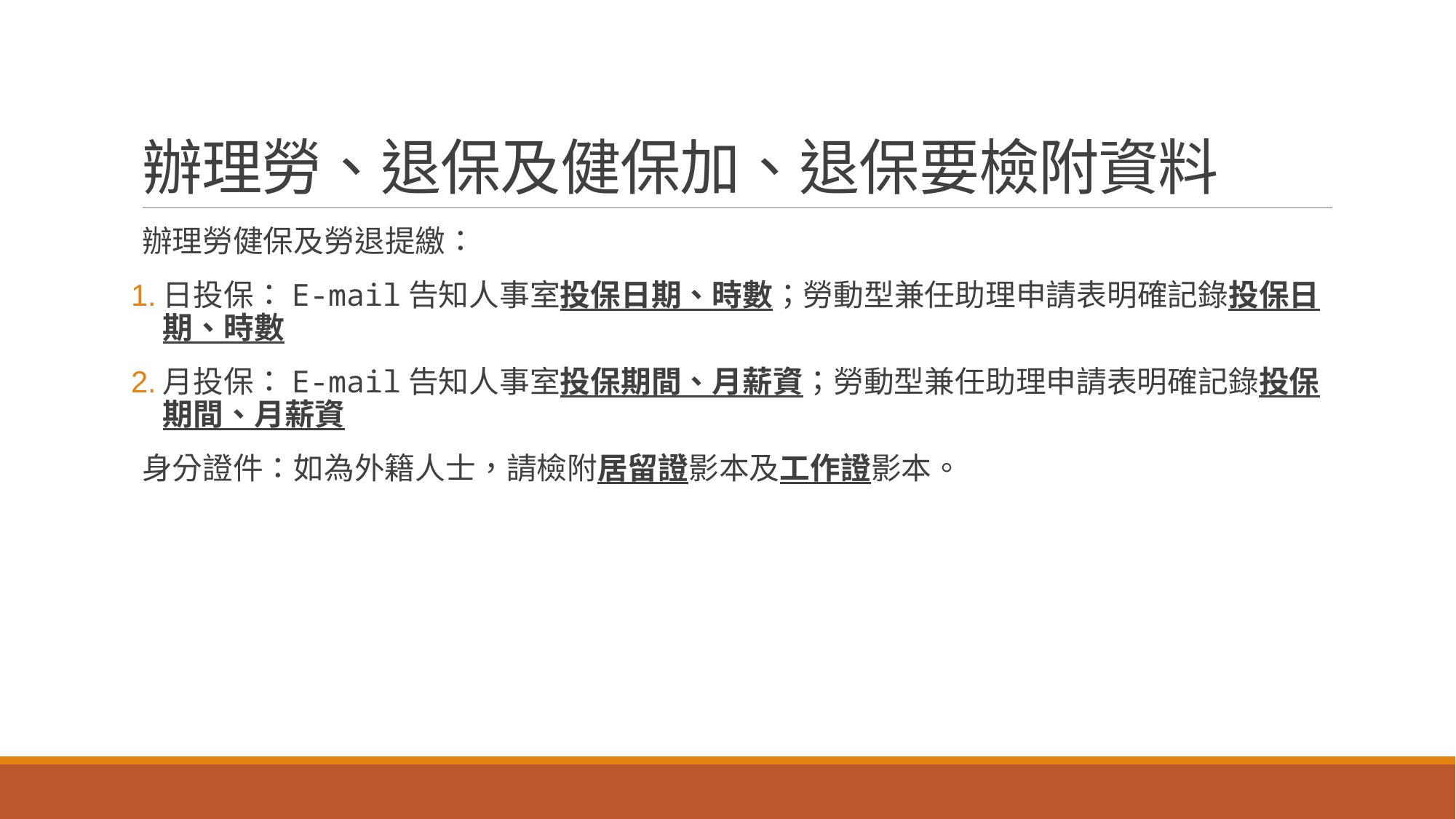

# 辦理勞、退保及健保加、退保要檢附資料
辦理勞健保及勞退提繳：
日投保：E-mail告知人事室投保日期、時數；勞動型兼任助理申請表明確記錄投保日期、時數
月投保：E-mail告知人事室投保期間、月薪資；勞動型兼任助理申請表明確記錄投保期間、月薪資
身分證件：如為外籍人士，請檢附居留證影本及工作證影本。